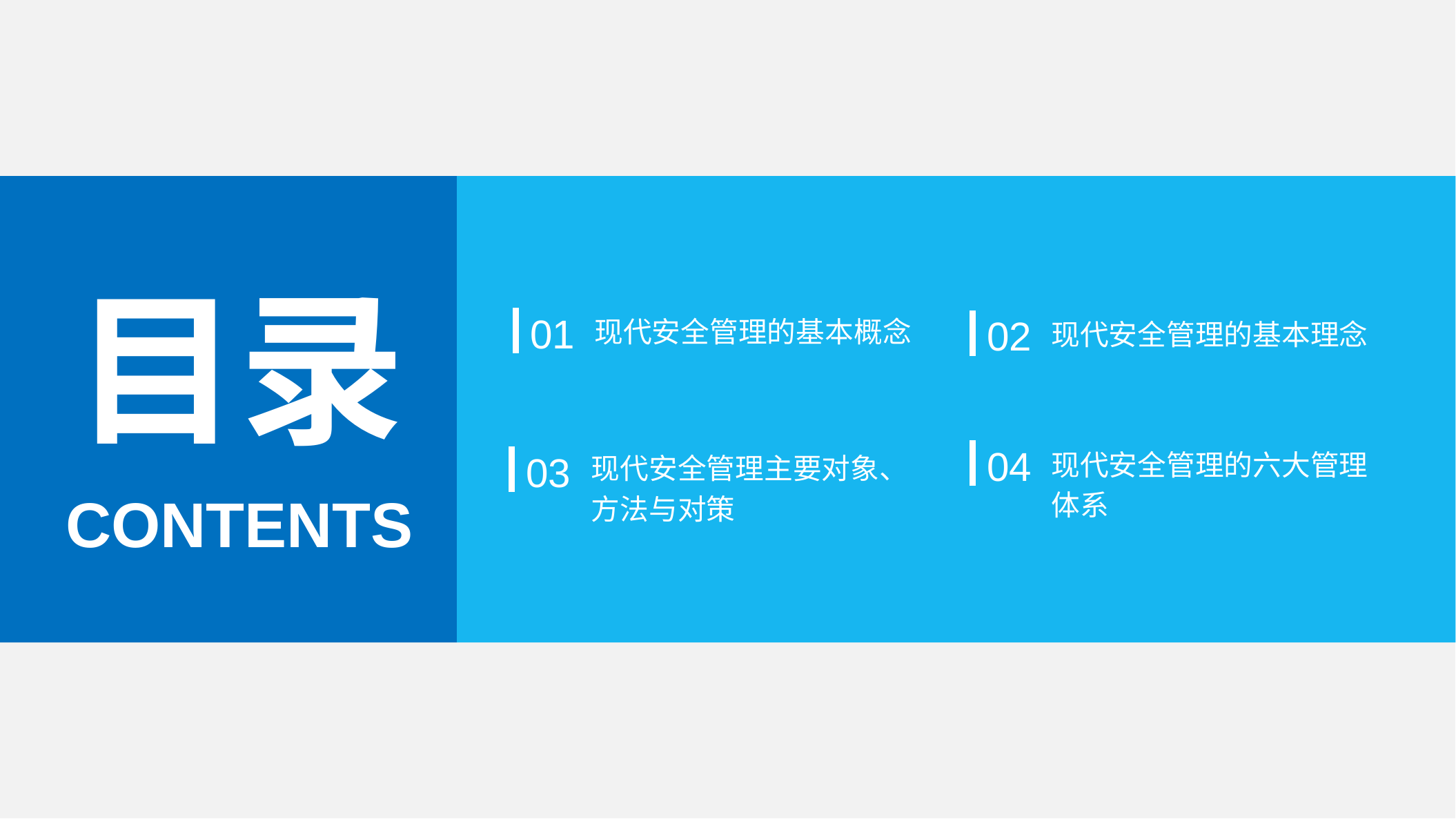

目录
01
02
现代安全管理的基本概念
现代安全管理的基本理念
04
现代安全管理的六大管理
体系
03
现代安全管理主要对象、方法与对策
CONTENTS